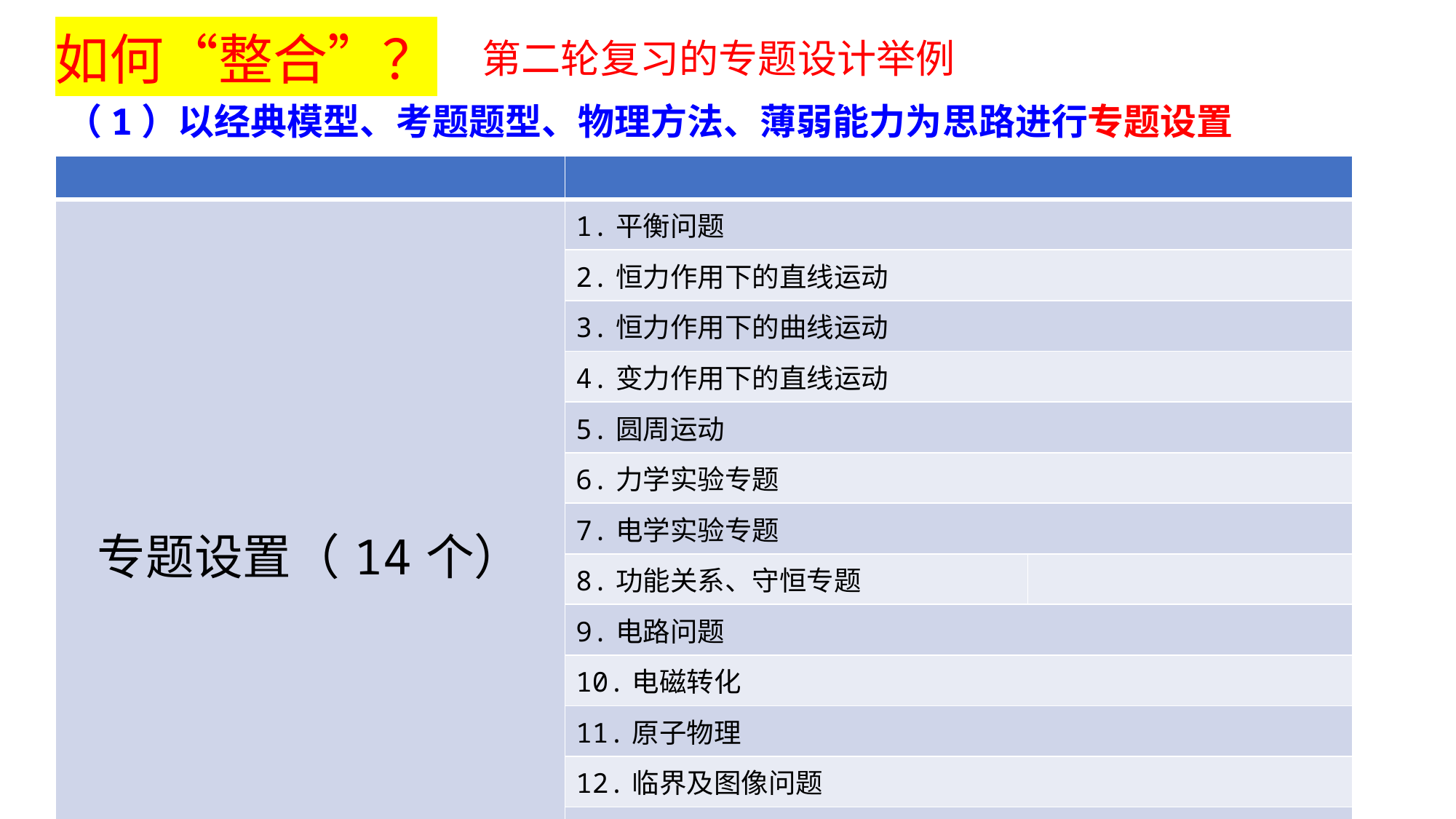

如何“整合”？
第二轮复习的专题设计举例
（1）以经典模型、考题题型、物理方法、薄弱能力为思路进行专题设置
|  |  |  |
| --- | --- | --- |
| 专题设置（14个） | 1.平衡问题 |  |
|  | 2.恒力作用下的直线运动 |  |
|  | 3.恒力作用下的曲线运动 |  |
|  | 4.变力作用下的直线运动 |  |
|  | 5.圆周运动 |  |
|  | 6.力学实验专题 |  |
|  | 7.电学实验专题 |  |
|  | 8.功能关系、守恒专题 |  |
|  | 9.电路问题 |  |
|  | 10.电磁转化 |  |
|  | 11.原子物理 |  |
|  | 12.临界及图像问题 |  |
|  | 13.数理方法专题 |  |
|  | 14.教材拓展专题 |  |